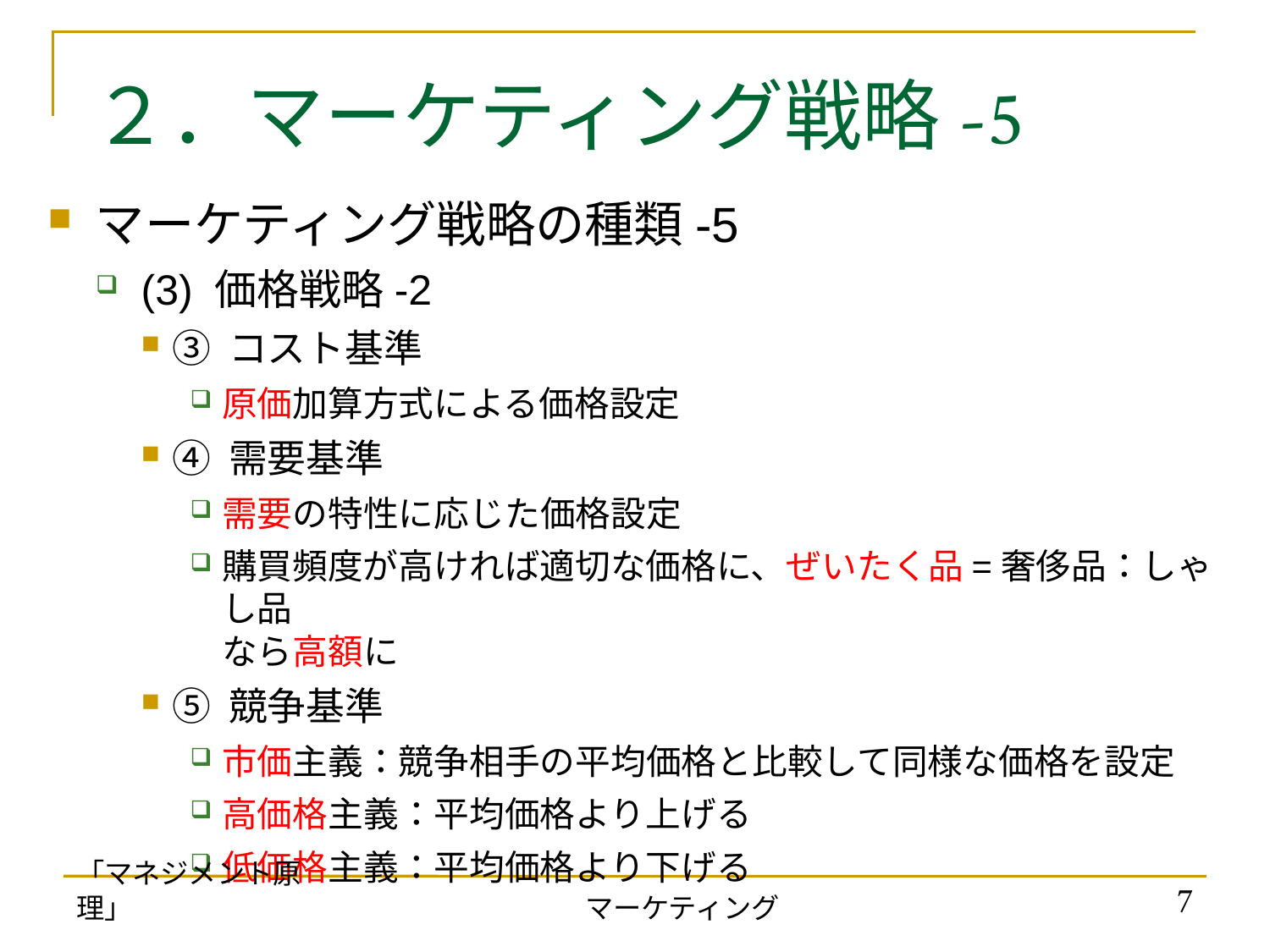

# ２．マーケティング戦略-5
マーケティング戦略の種類-5
(3) 価格戦略-2
③ コスト基準
原価加算方式による価格設定
④ 需要基準
需要の特性に応じた価格設定
購買頻度が高ければ適切な価格に、ぜいたく品=奢侈品：しゃし品
なら高額に
⑤ 競争基準
市価主義：競争相手の平均価格と比較して同様な価格を設定
高価格主義：平均価格より上げる
低価格主義：平均価格より下げる
「マネジメント原理」
7
マーケティング